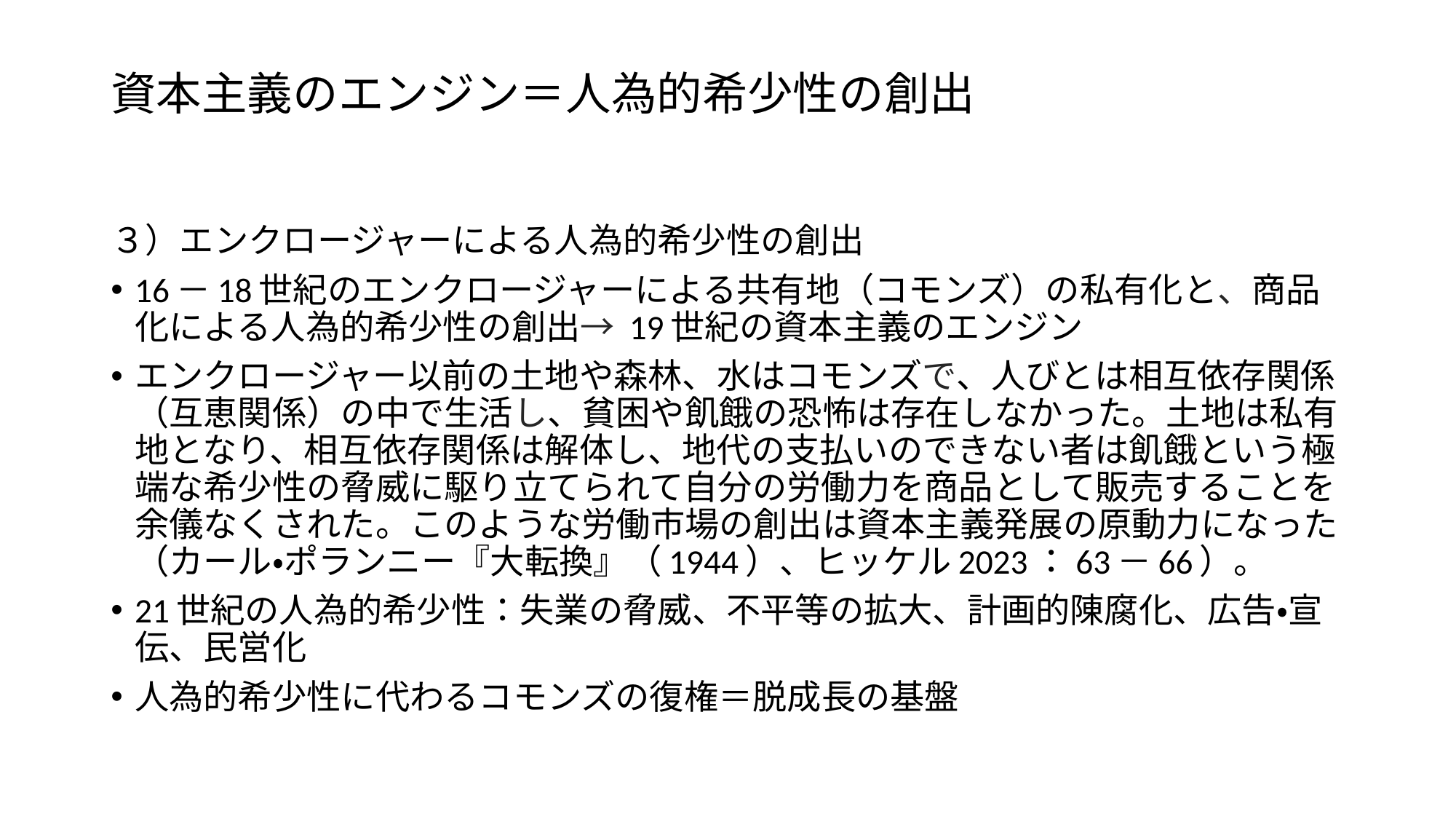

# 資本主義のエンジン＝人為的希少性の創出
３）エンクロージャーによる人為的希少性の創出
16－18世紀のエンクロージャーによる共有地（コモンズ）の私有化と、商品化による人為的希少性の創出→ 19世紀の資本主義のエンジン
エンクロージャー以前の土地や森林、水はコモンズで、人びとは相互依存関係（互恵関係）の中で生活し、貧困や飢餓の恐怖は存在しなかった。土地は私有地となり、相互依存関係は解体し、地代の支払いのできない者は飢餓という極端な希少性の脅威に駆り立てられて自分の労働力を商品として販売することを余儀なくされた。このような労働市場の創出は資本主義発展の原動力になった（カール・ポランニー『大転換』（1944）、ヒッケル2023：63－66）。
21世紀の人為的希少性：失業の脅威、不平等の拡大、計画的陳腐化、広告・宣伝、民営化
人為的希少性に代わるコモンズの復権＝脱成長の基盤